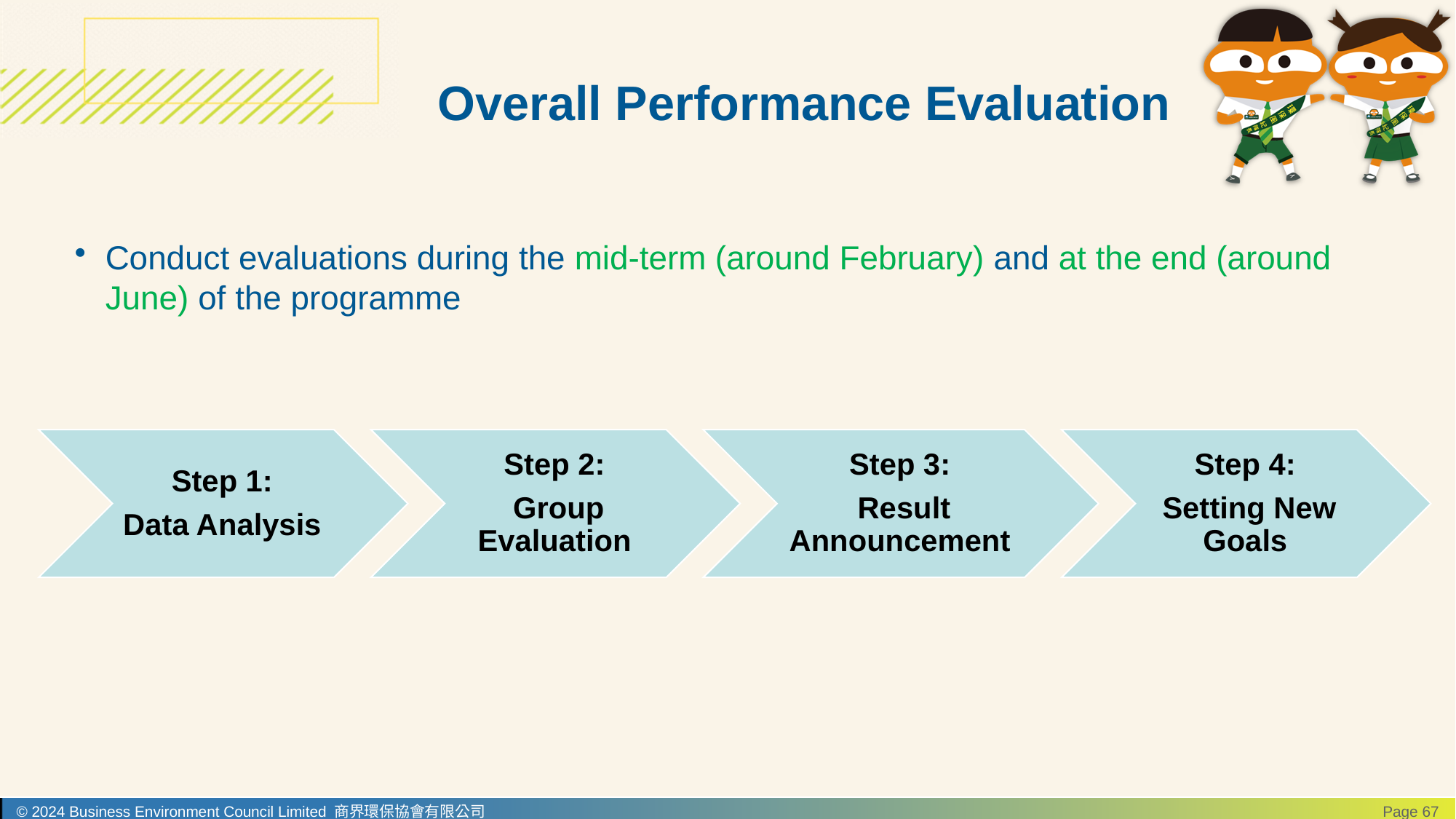

# Overall Performance Evaluation
Conduct evaluations during the mid-term (around February) and at the end (around June) of the programme
Step 1:
Data Analysis
Step 2:
Group Evaluation
Step 3:
Result Announcement
Step 4:
Setting New Goals
© 2024 Business Environment Council Limited 商界環保協會有限公司
Page 67